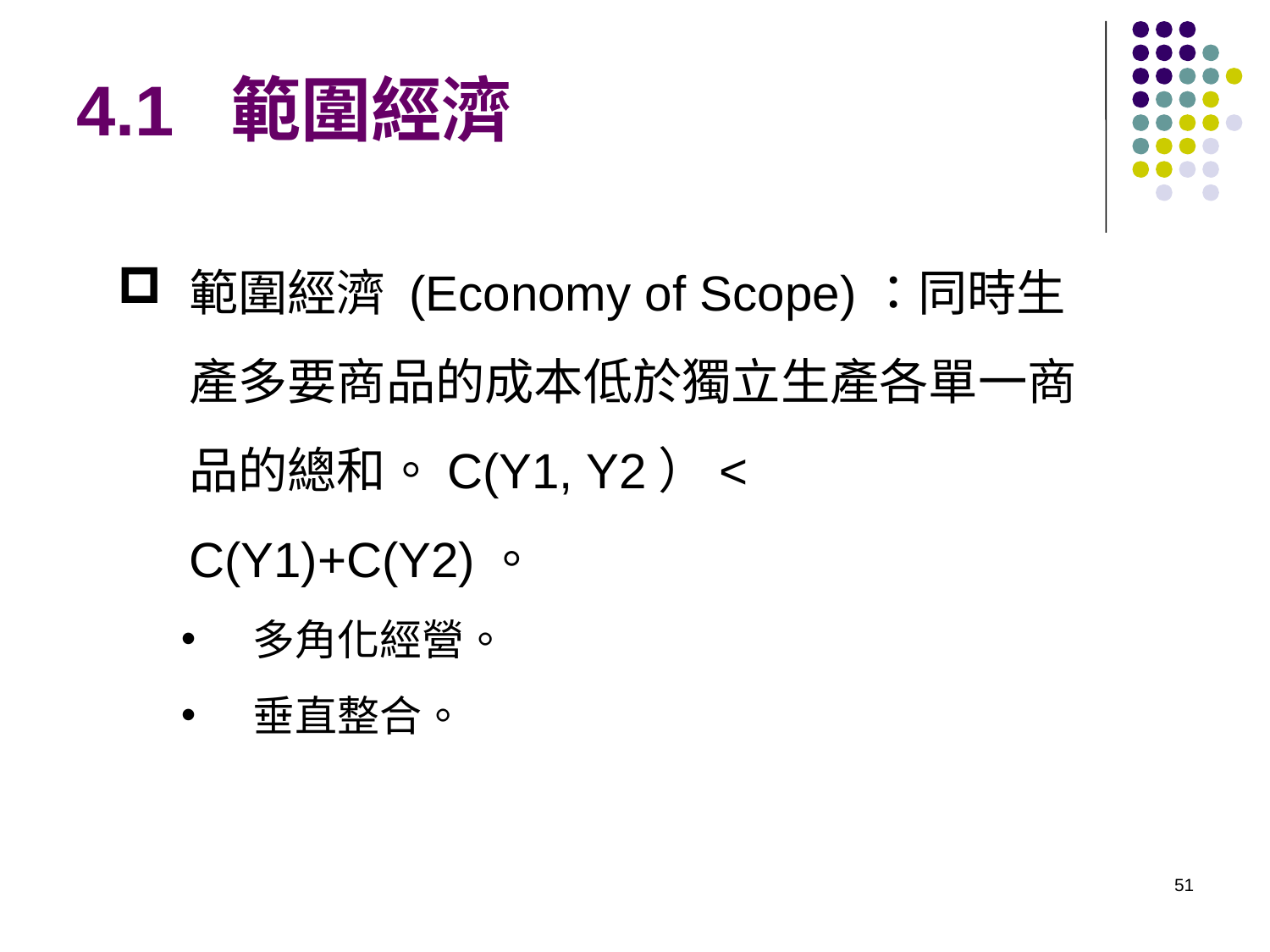

# 4.1  範圍經濟
範圍經濟 (Economy of Scope)：同時生產多要商品的成本低於獨立生產各單一商品的總和。C(Y1, Y2）< C(Y1)+C(Y2)。
多角化經營。
垂直整合。
51